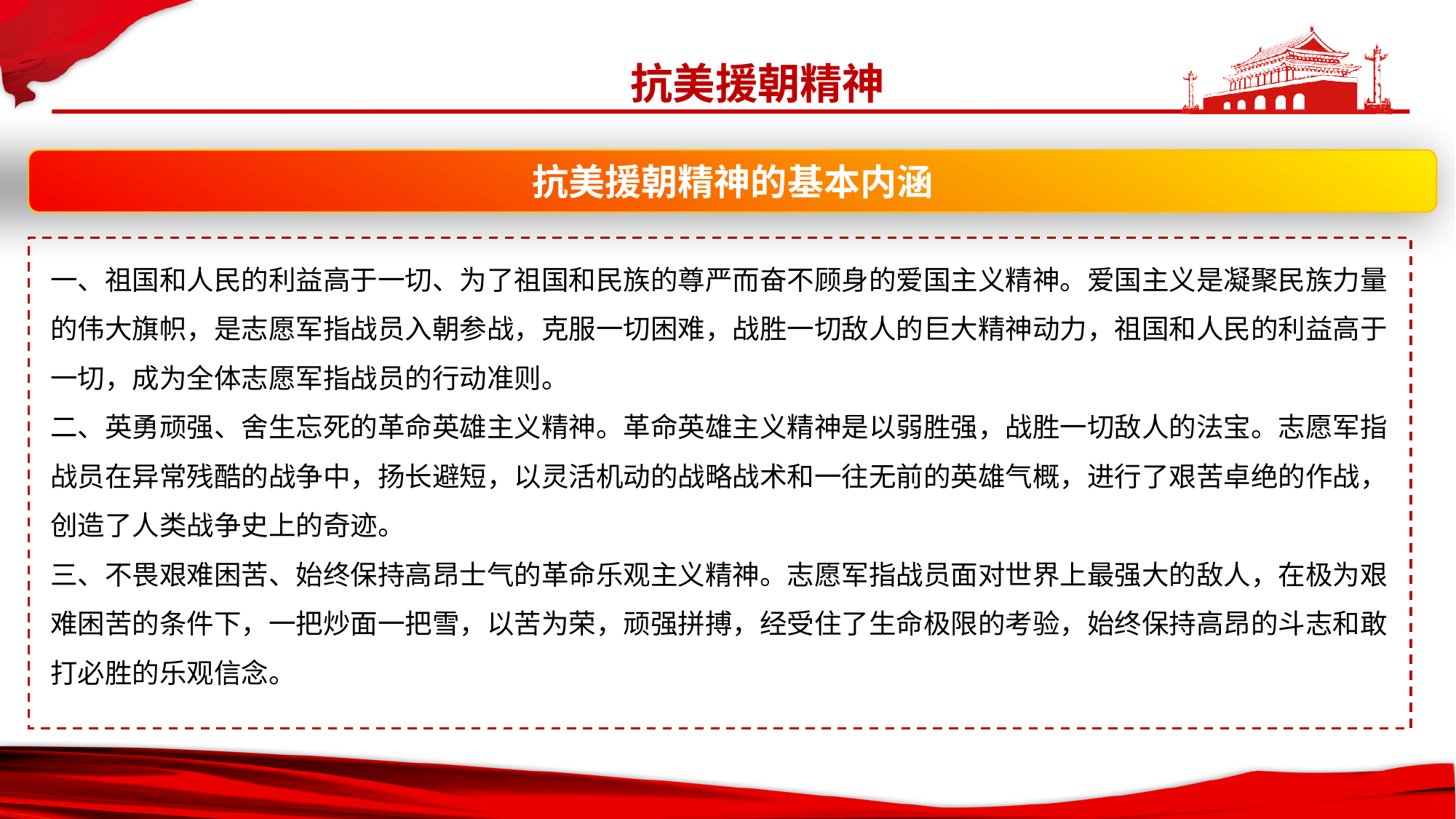

抗美援朝精神
抗美援朝精神的基本内涵

一、祖国和人民的利益高于一切、为了祖国和民族的尊严而奋不顾身的爱国主义精神。爱国主义是凝聚民族力量的伟大旗帜，是志愿军指战员入朝参战，克服一切困难，战胜一切敌人的巨大精神动力，祖国和人民的利益高于一切，成为全体志愿军指战员的行动准则。
二、英勇顽强、舍生忘死的革命英雄主义精神。革命英雄主义精神是以弱胜强，战胜一切敌人的法宝。志愿军指战员在异常残酷的战争中，扬长避短，以灵活机动的战略战术和一往无前的英雄气概，进行了艰苦卓绝的作战，创造了人类战争史上的奇迹。
三、不畏艰难困苦、始终保持高昂士气的革命乐观主义精神。志愿军指战员面对世界上最强大的敌人，在极为艰难困苦的条件下，一把炒面一把雪，以苦为荣，顽强拼搏，经受住了生命极限的考验，始终保持高昂的斗志和敢打必胜的乐观信念。